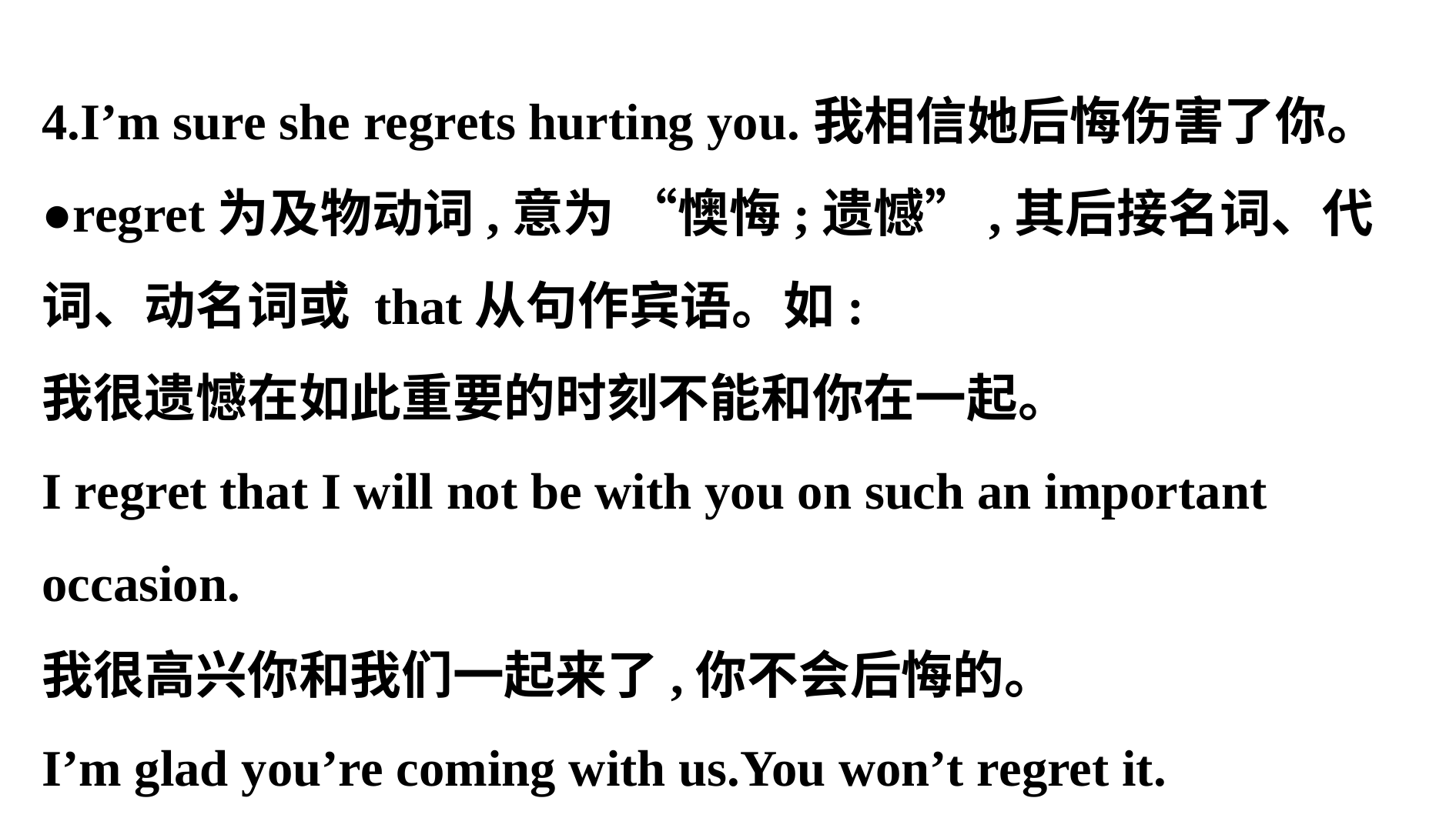

4.I’m sure she regrets hurting you.我相信她后悔伤害了你。
●regret为及物动词,意为 “懊悔;遗憾”,其后接名词、代词、动名词或 that从句作宾语。如:
我很遗憾在如此重要的时刻不能和你在一起。
I regret that I will not be with you on such an important occasion.
我很高兴你和我们一起来了,你不会后悔的。
I’m glad you’re coming with us.You won’t regret it.